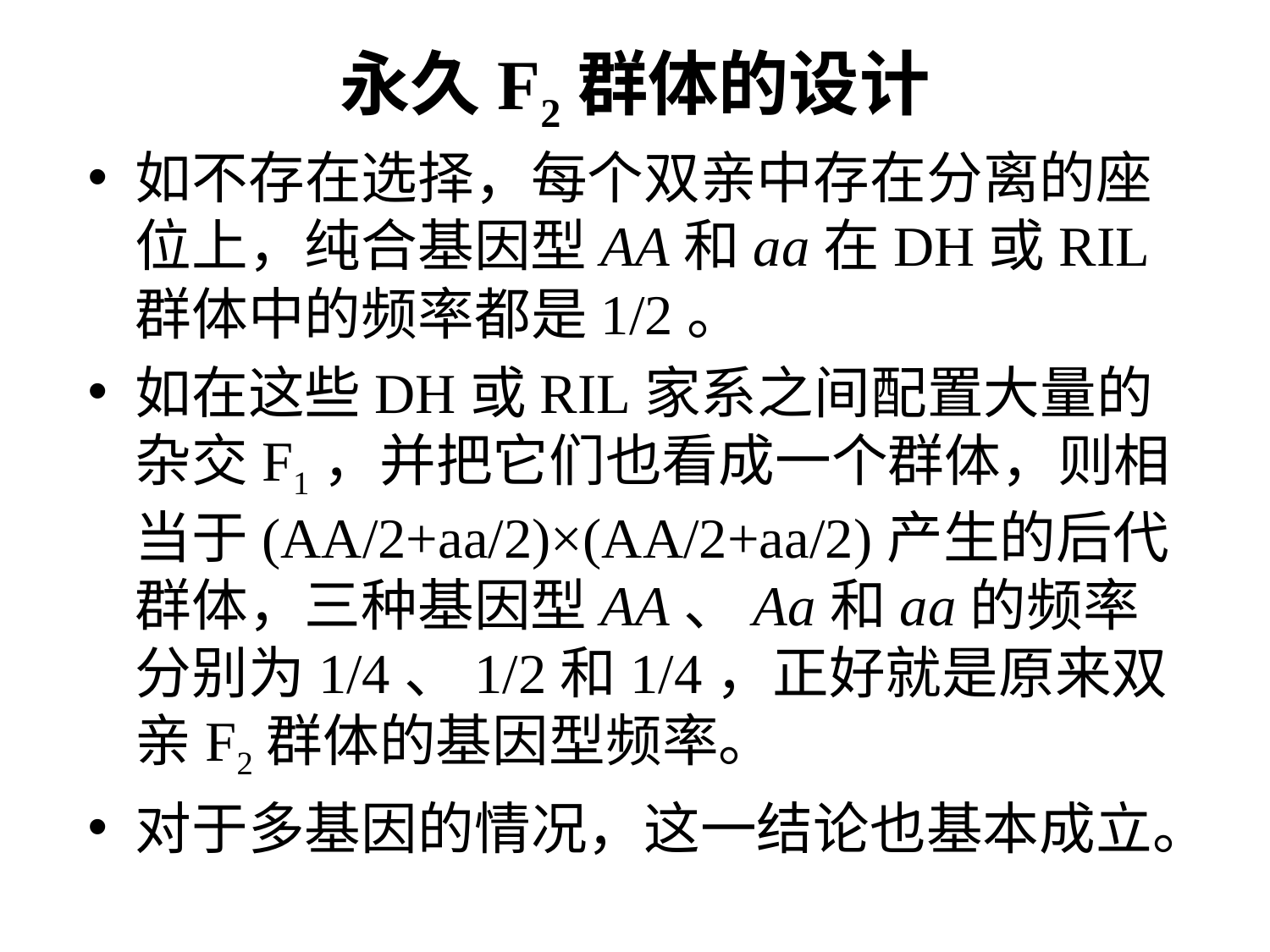

# 永久F2群体的设计
如不存在选择，每个双亲中存在分离的座位上，纯合基因型AA和aa在DH或RIL群体中的频率都是1/2。
如在这些DH或RIL家系之间配置大量的杂交F1，并把它们也看成一个群体，则相当于(AA/2+aa/2)×(AA/2+aa/2)产生的后代群体，三种基因型AA、Aa和aa的频率分别为1/4、1/2和1/4，正好就是原来双亲F2群体的基因型频率。
对于多基因的情况，这一结论也基本成立。